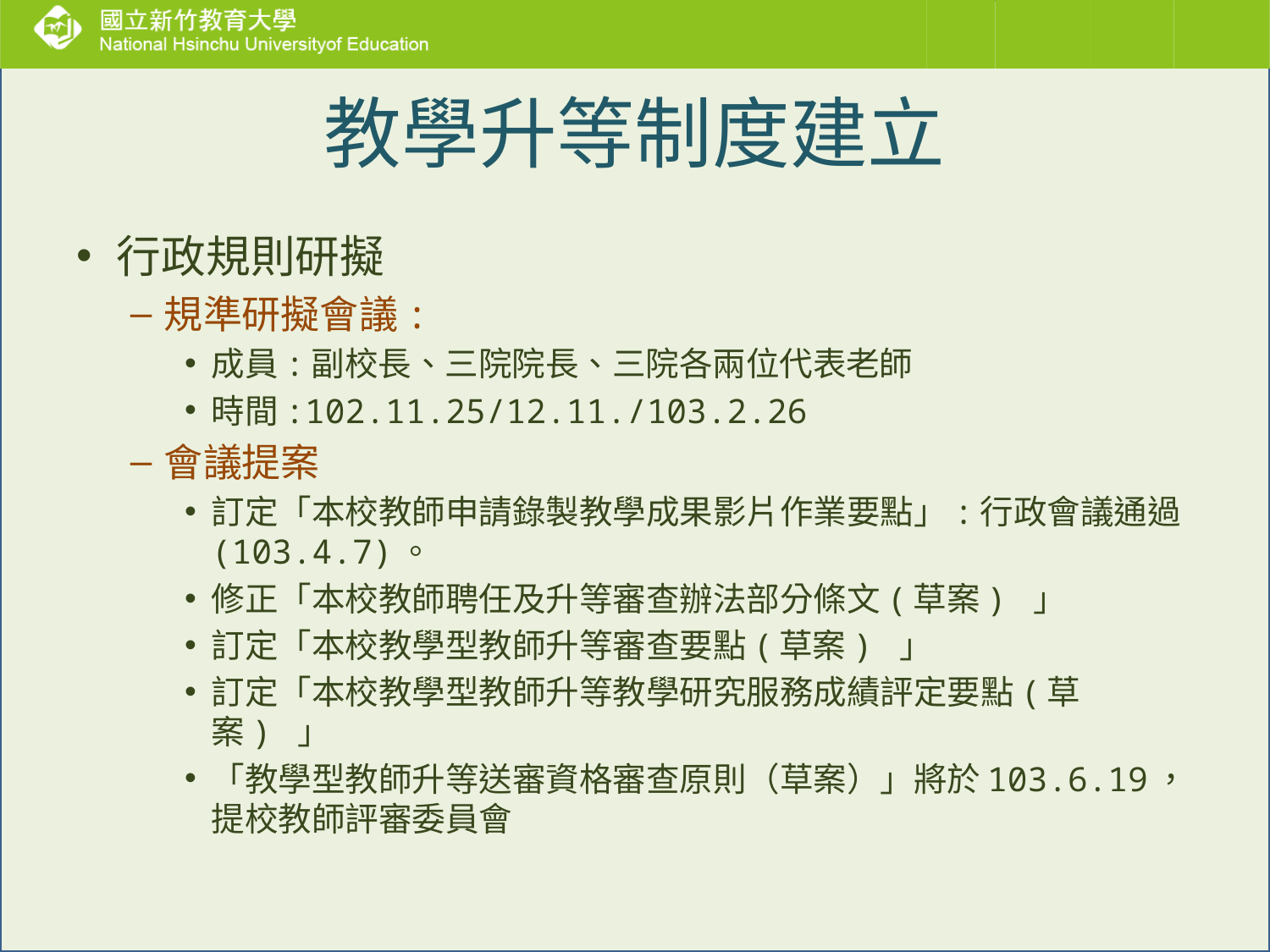

# 教學升等制度建立
行政規則研擬
規準研擬會議:
成員:副校長、三院院長、三院各兩位代表老師
時間:102.11.25/12.11./103.2.26
會議提案
訂定「本校教師申請錄製教學成果影片作業要點」:行政會議通過(103.4.7)。
修正「本校教師聘任及升等審查辦法部分條文(草案) 」
訂定「本校教學型教師升等審查要點(草案) 」
訂定「本校教學型教師升等教學研究服務成績評定要點(草案) 」
「教學型教師升等送審資格審查原則（草案）」將於103.6.19，提校教師評審委員會